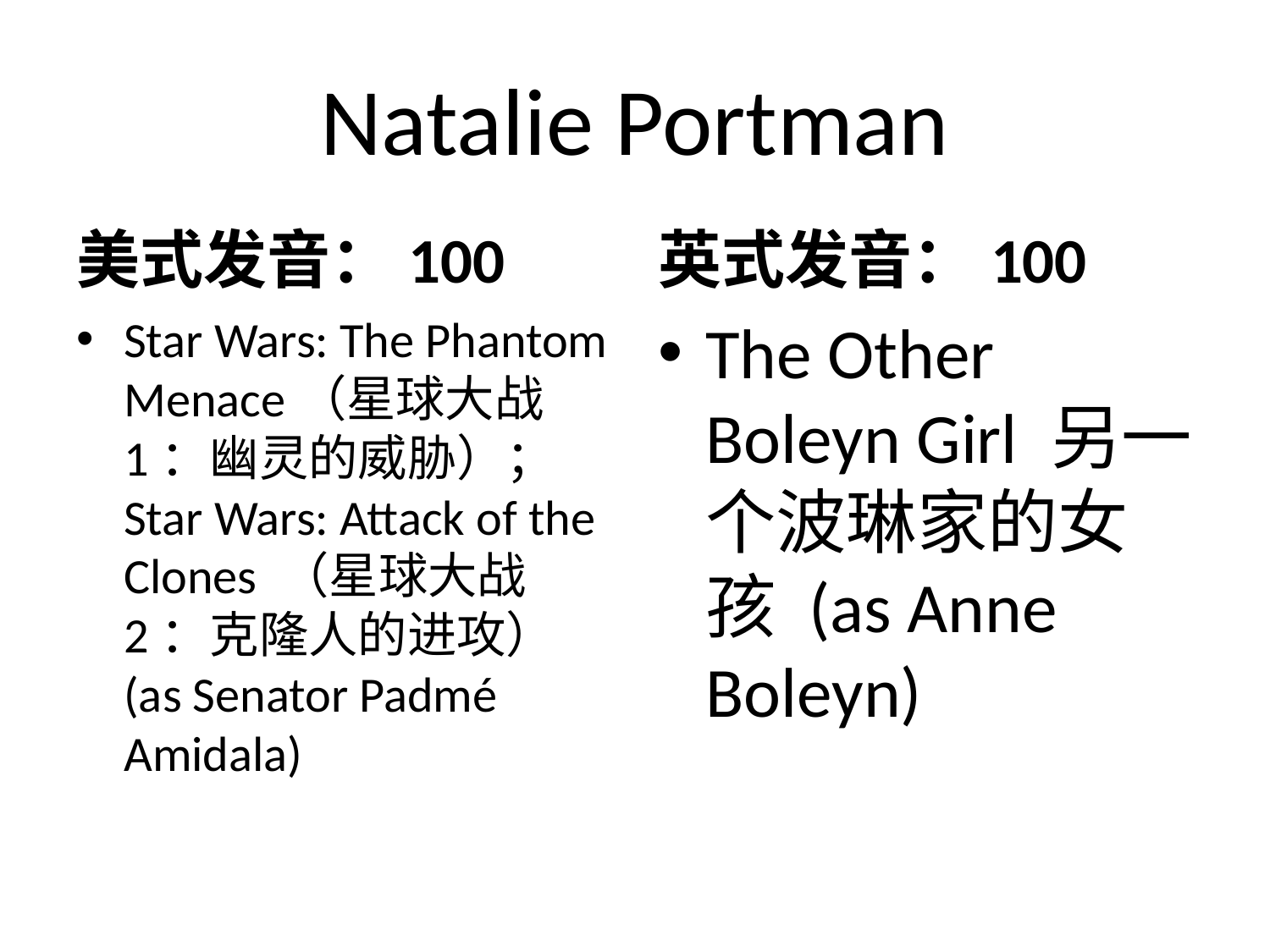

# Natalie Portman
美式发音：100
英式发音：100
Star Wars: The Phantom Menace（星球大战1：幽灵的威胁）；Star Wars: Attack of the Clones （星球大战2：克隆人的进攻） (as Senator Padmé Amidala)
The Other Boleyn Girl 另一个波琳家的女孩 (as Anne Boleyn)